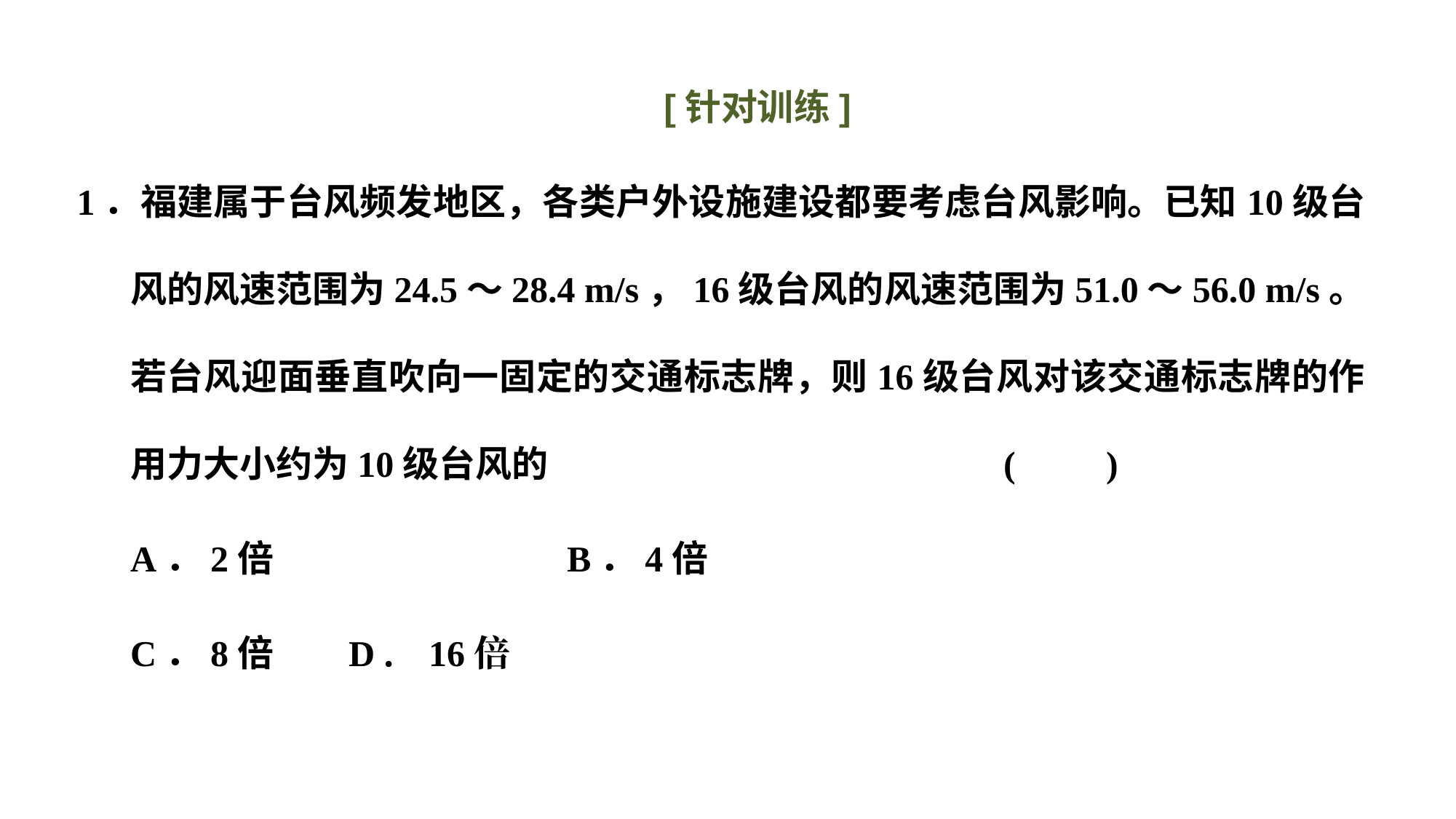

[针对训练]
1．福建属于台风频发地区，各类户外设施建设都要考虑台风影响。已知10级台风的风速范围为24.5～28.4 m/s，16级台风的风速范围为51.0～56.0 m/s。若台风迎面垂直吹向一固定的交通标志牌，则16级台风对该交通标志牌的作用力大小约为10级台风的					(　　)
A．2倍　　　　　　　	B．4倍
C．8倍 	D．16倍